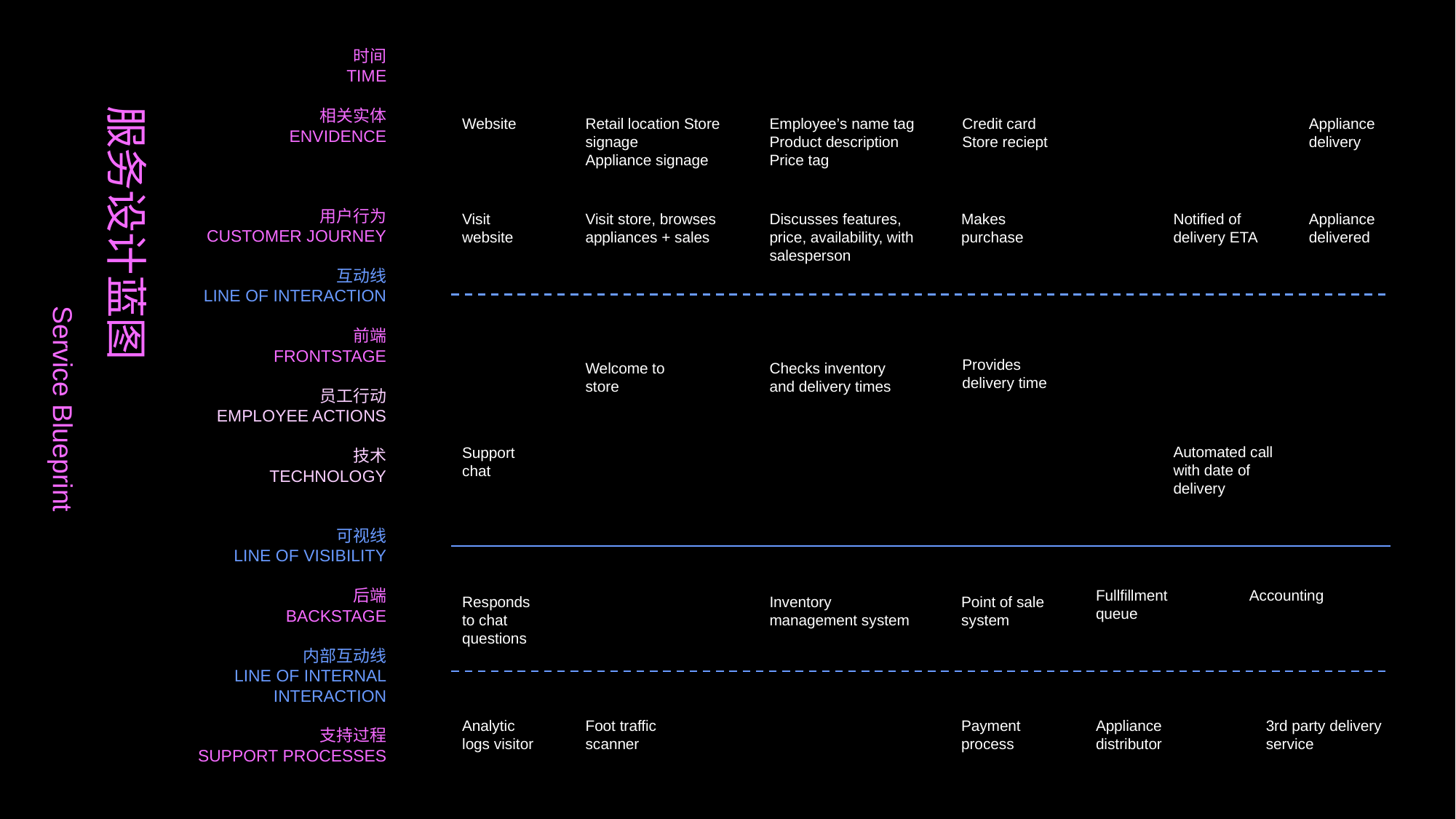

时间
TIME

相关实体
ENVIDENCE

用户行为
CUSTOMER JOURNEY

互动线
LINE OF INTERACTION

前端
FRONTSTAGE

员工行动
EMPLOYEE ACTIONS

技术
TECHNOLOGY

可视线
LINE OF VISIBILITY

后端
BACKSTAGE

内部互动线
LINE OF INTERNAL
INTERACTION

支持过程
SUPPORT PROCESSES
服务设计蓝图
Website
Retail location Store signage
Appliance signage
Employee’s name tag
Product description
Price tag
Credit card
Store reciept
Appliance delivery
Visit
website
Visit store, browses appliances + sales
Discusses features, price, availability, with salesperson
Makes
purchase
Notified of delivery ETA
Appliance delivered
Service Blueprint
Provides delivery time
Welcome to store
Checks inventory and delivery times
Automated call with date of delivery
Support chat
Fullfillment queue
Accounting
Responds to chat questions
Inventory management system
Point of sale system
Analytic logs visitor
Foot traffic scanner
Payment process
Appliance distributor
3rd party delivery service